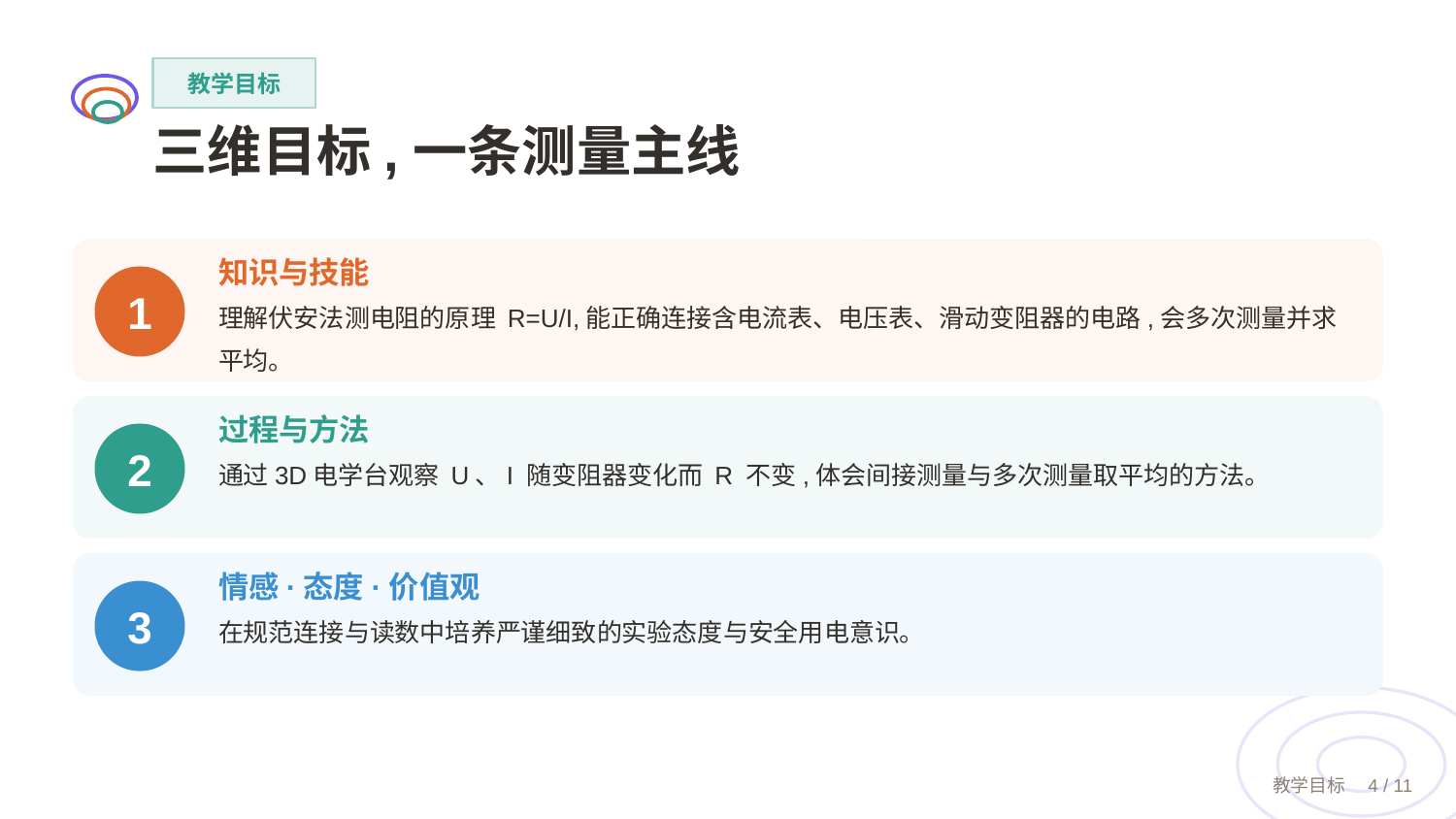

教学目标

三维目标,一条测量主线

知识与技能
理解伏安法测电阻的原理 R=U/I,能正确连接含电流表、电压表、滑动变阻器的电路,会多次测量并求平均。

1

过程与方法
通过3D电学台观察 U、I 随变阻器变化而 R 不变,体会间接测量与多次测量取平均的方法。

2

情感·态度·价值观
在规范连接与读数中培养严谨细致的实验态度与安全用电意识。

3

教学目标　4 / 11